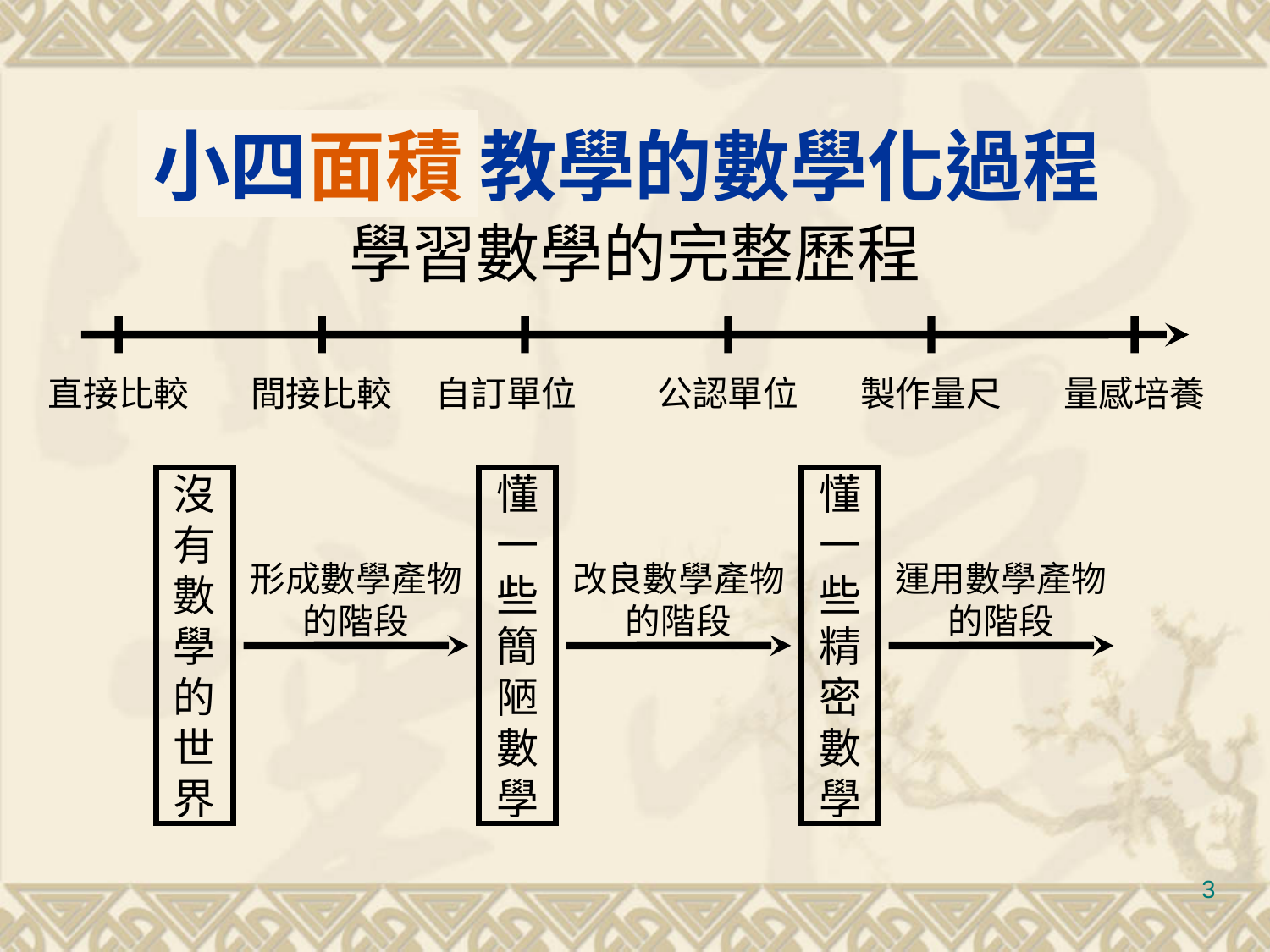

# 小一長度教學的數學化過程
小二重量
小三時間
小三容量
小四面積
學習數學的完整歷程

直接比較
間接比較
自訂單位
公認單位
製作量尺
量感培養
沒有數學的世界
懂一些簡陋數學
懂一些精密數學
形成數學產物
的階段
改良數學產物
的階段
運用數學產物
的階段

3